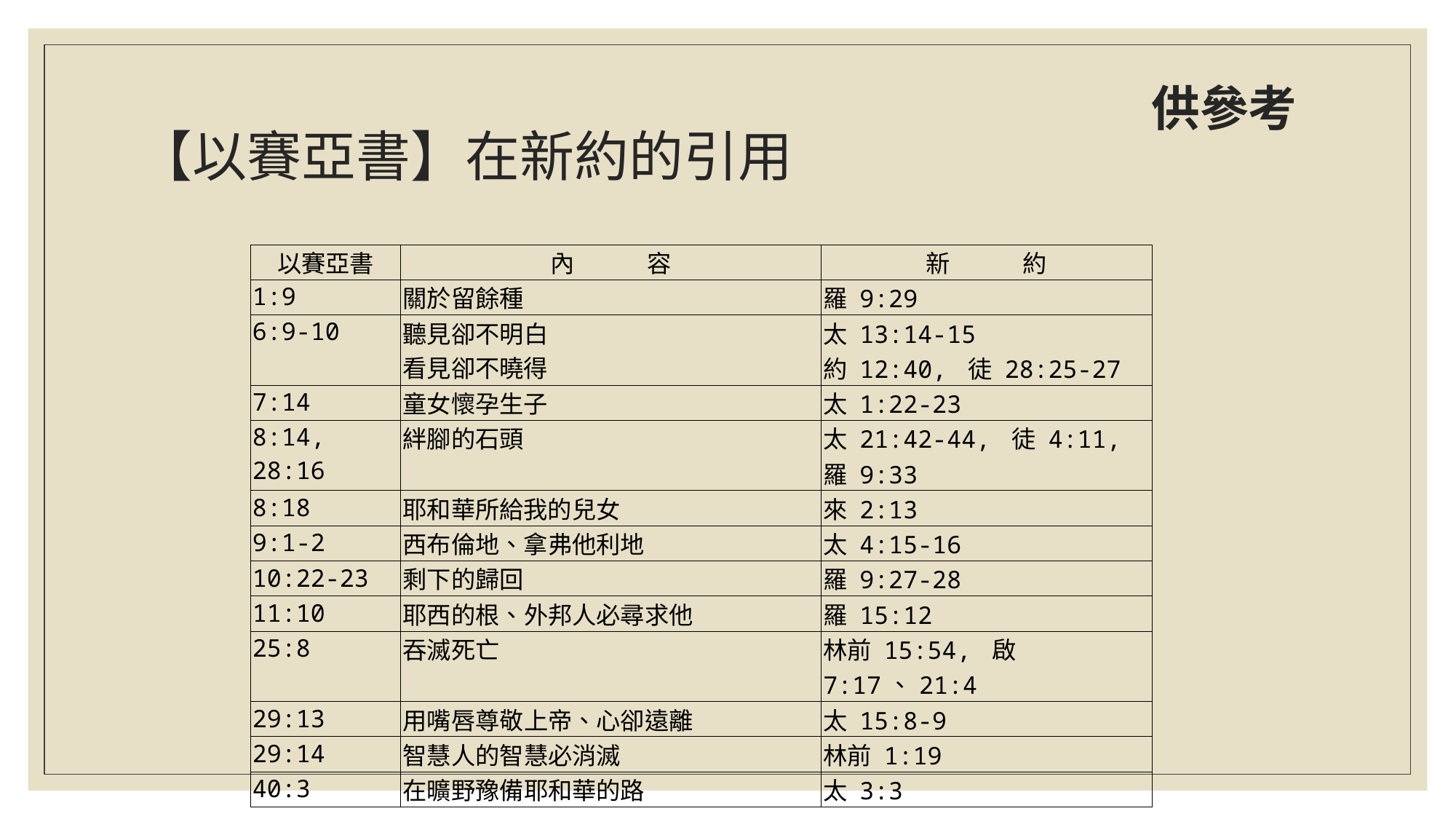

供參考
# 【以賽亞書】在新約的引用
| 以賽亞書 | 內　　　容 | 新　　　約 |
| --- | --- | --- |
| 1:9 | 關於留餘種 | 羅 9:29 |
| 6:9-10 | 聽見卻不明白 看見卻不曉得 | 太 13:14-15 約 12:40, 徒 28:25-27 |
| 7:14 | 童女懷孕生子 | 太 1:22-23 |
| 8:14, 28:16 | 絆腳的石頭 | 太 21:42-44, 徒 4:11, 羅 9:33 |
| 8:18 | 耶和華所給我的兒女 | 來 2:13 |
| 9:1-2 | 西布倫地、拿弗他利地 | 太 4:15-16 |
| 10:22-23 | 剩下的歸回 | 羅 9:27-28 |
| 11:10 | 耶西的根、外邦人必尋求他 | 羅 15:12 |
| 25:8 | 吞滅死亡 | 林前 15:54, 啟 7:17、21:4 |
| 29:13 | 用嘴唇尊敬上帝、心卻遠離 | 太 15:8-9 |
| 29:14 | 智慧人的智慧必消滅 | 林前 1:19 |
| 40:3 | 在曠野豫備耶和華的路 | 太 3:3 |